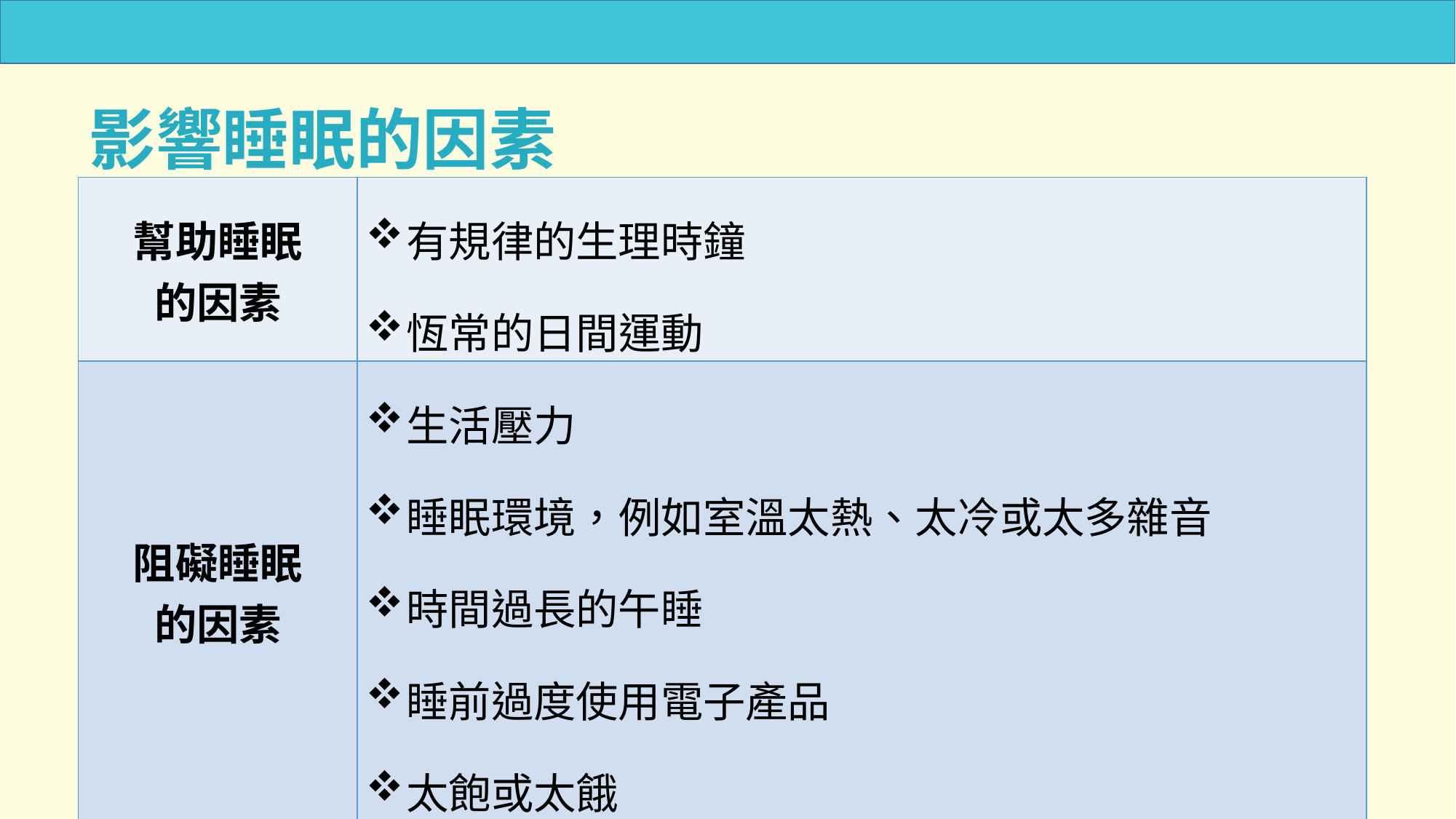

多

# 影響睡眠的因素
| 幫助睡眠 的因素 | 有規律的生理時鐘 恆常的日間運動 |
| --- | --- |
| 阻礙睡眠 的因素 | 生活壓力 睡眠環境，例如室溫太熱、太冷或太多雜音 時間過長的午睡 睡前過度使用電子產品 太飽或太餓 |